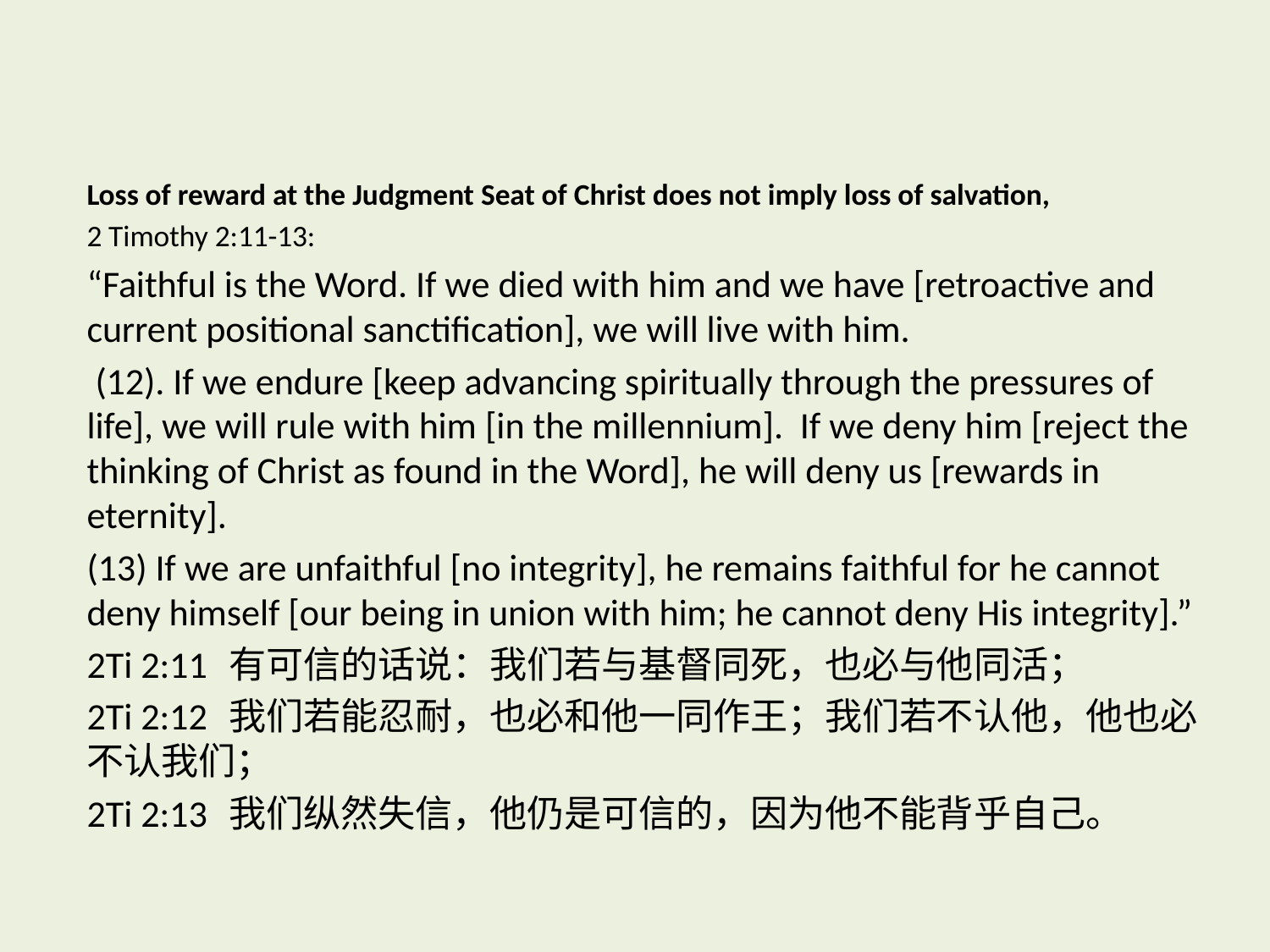

Loss of reward at the Judgment Seat of Christ does not imply loss of salvation,
2 Timothy 2:11-13:
“Faithful is the Word. If we died with him and we have [retroactive and current positional sanctification], we will live with him.
 (12). If we endure [keep advancing spiritually through the pressures of life], we will rule with him [in the millennium].  If we deny him [reject the thinking of Christ as found in the Word], he will deny us [rewards in eternity].
(13) If we are unfaithful [no integrity], he remains faithful for he cannot deny himself [our being in union with him; he cannot deny His integrity].”
2Ti 2:11  有可信的话说：我们若与基督同死，也必与他同活；
2Ti 2:12  我们若能忍耐，也必和他一同作王；我们若不认他，他也必不认我们；
2Ti 2:13  我们纵然失信，他仍是可信的，因为他不能背乎自己。